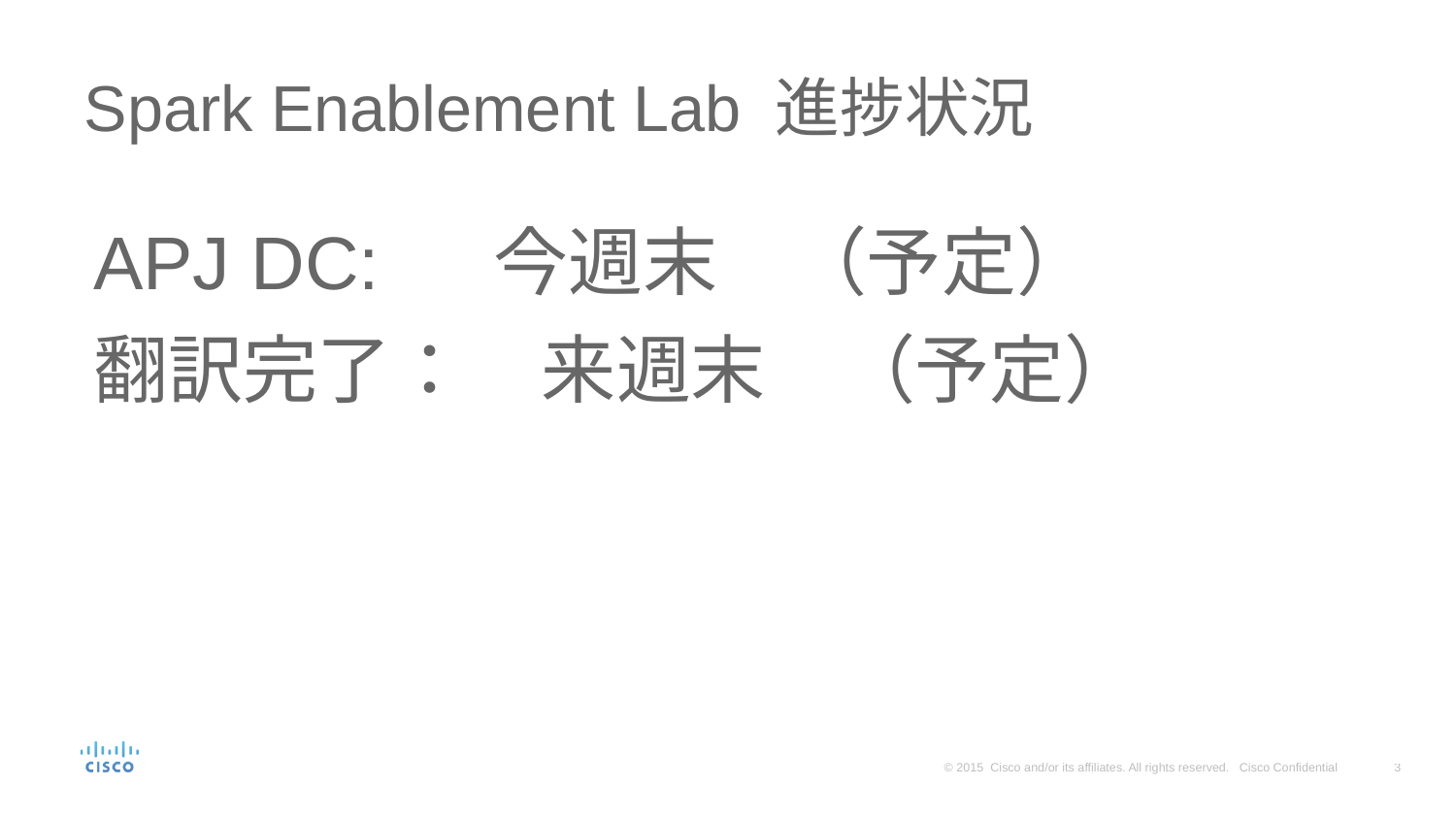

# Spark Enablement Lab 進捗状況
APJ DC: 　今週末　（予定）
翻訳完了：　来週末　（予定）